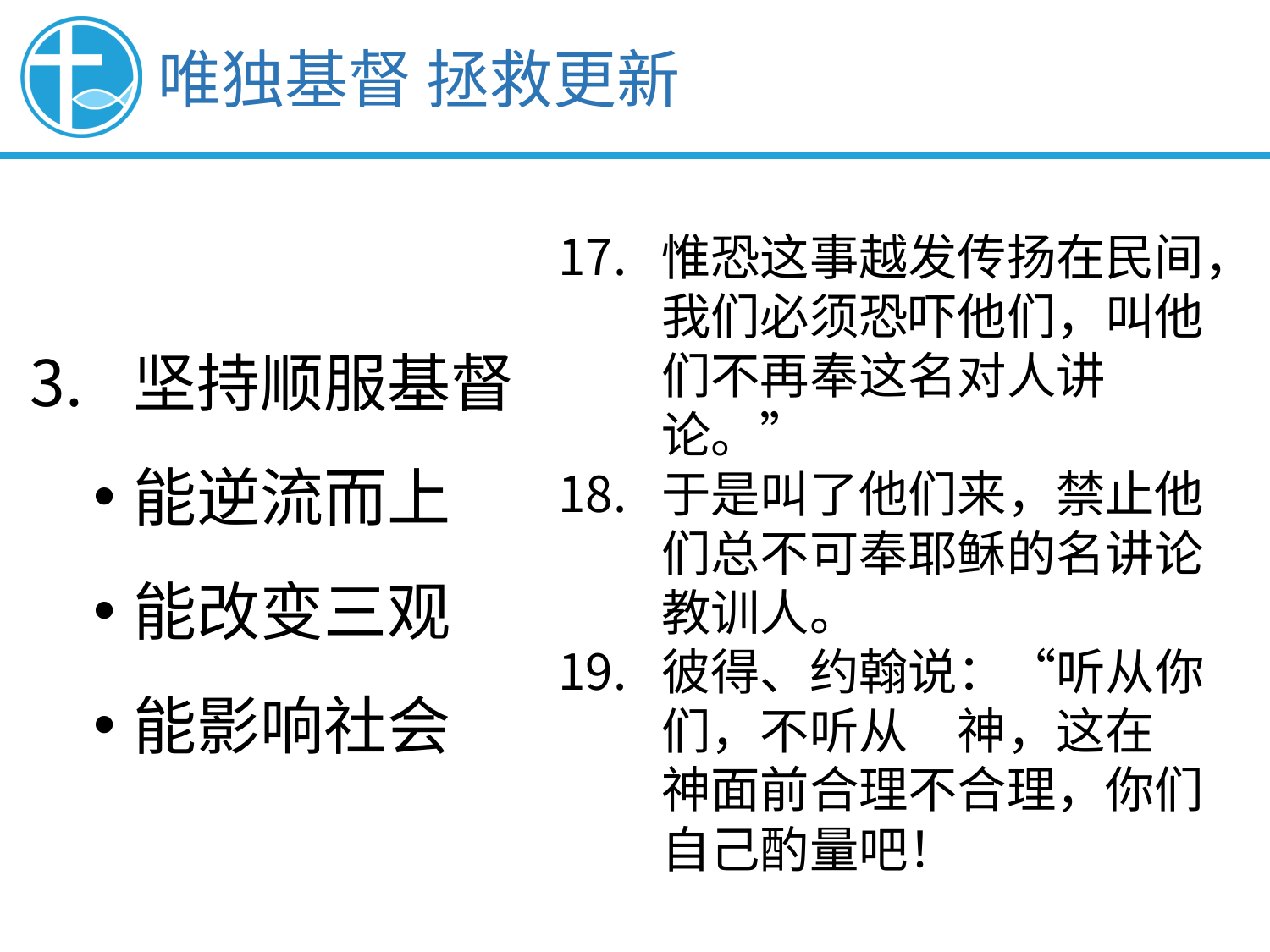

唯独基督 拯救更新
惟恐这事越发传扬在民间，我们必须恐吓他们，叫他们不再奉这名对人讲论。”
于是叫了他们来，禁止他们总不可奉耶稣的名讲论教训人。
彼得、约翰说：“听从你们，不听从　神，这在　神面前合理不合理，你们自己酌量吧！

坚持顺服基督
能逆流而上
能改变三观
能影响社会